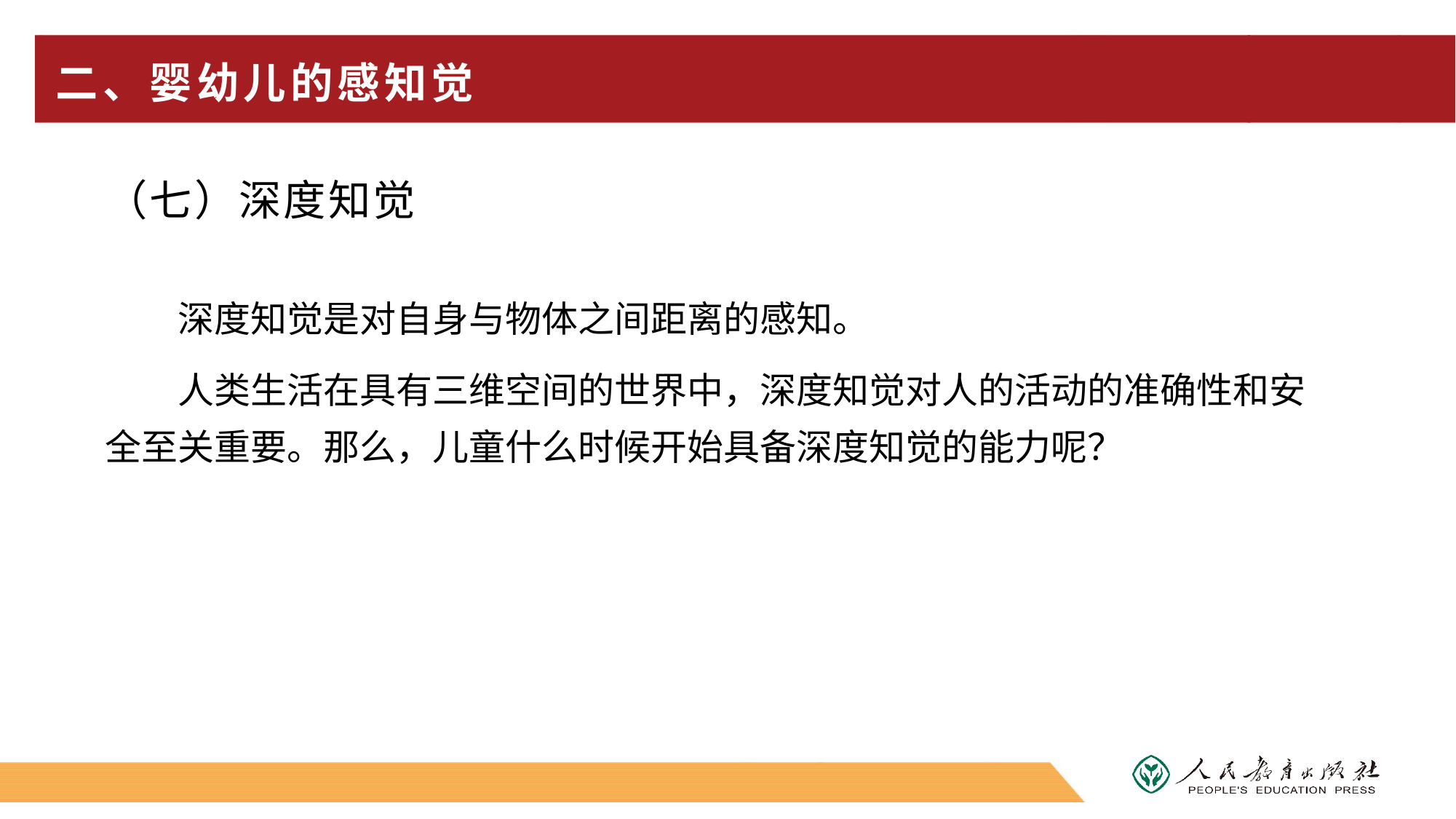

# 二、婴幼儿的感知觉
（七）深度知觉
深度知觉是对自身与物体之间距离的感知。
人类生活在具有三维空间的世界中，深度知觉对人的活动的准确性和安全至关重要。那么，儿童什么时候开始具备深度知觉的能力呢？